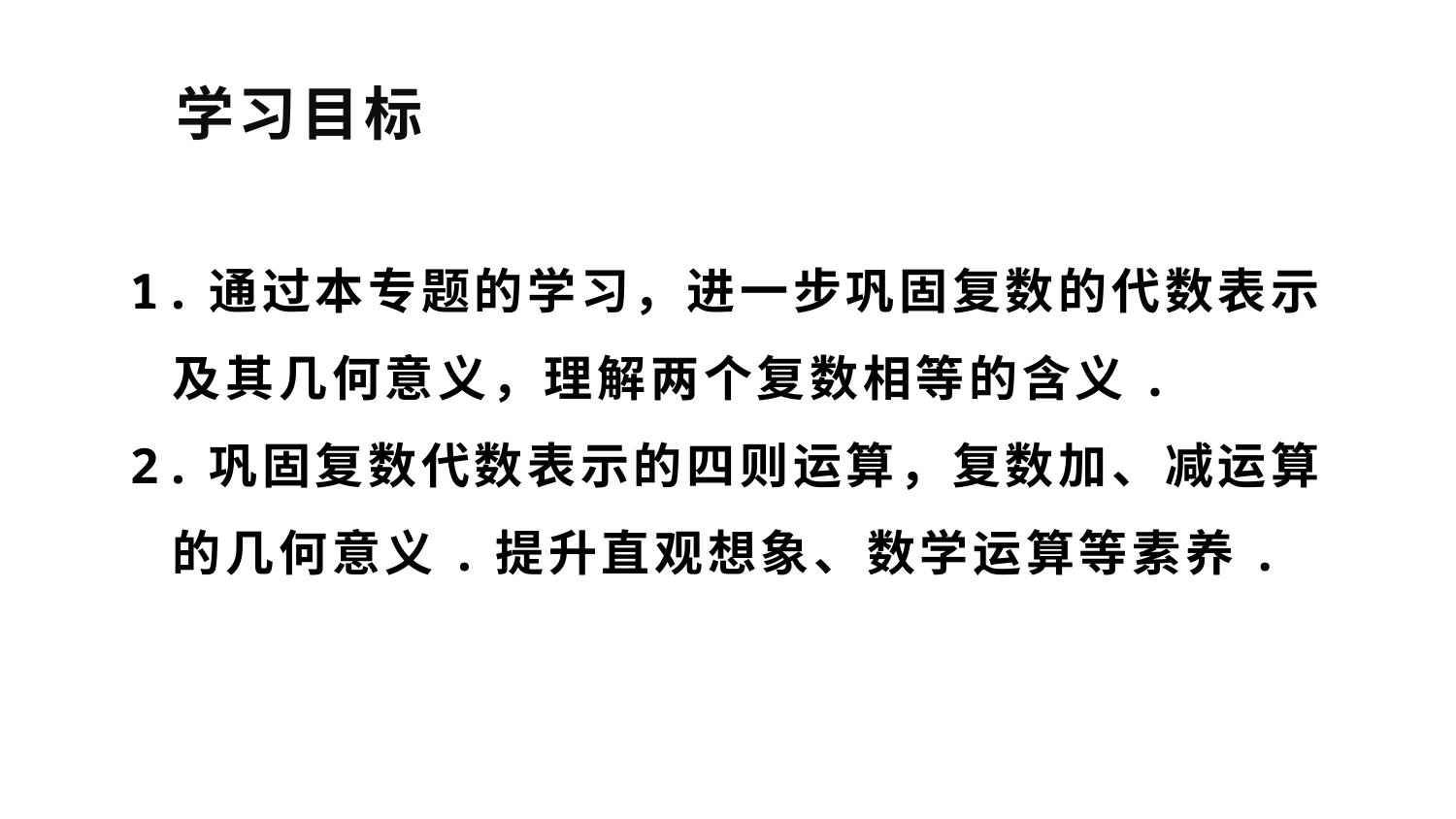

学习目标
1.通过本专题的学习，进一步巩固复数的代数表示
  及其几何意义，理解两个复数相等的含义.
2.巩固复数代数表示的四则运算，复数加、减运算
  的几何意义.提升直观想象、数学运算等素养.